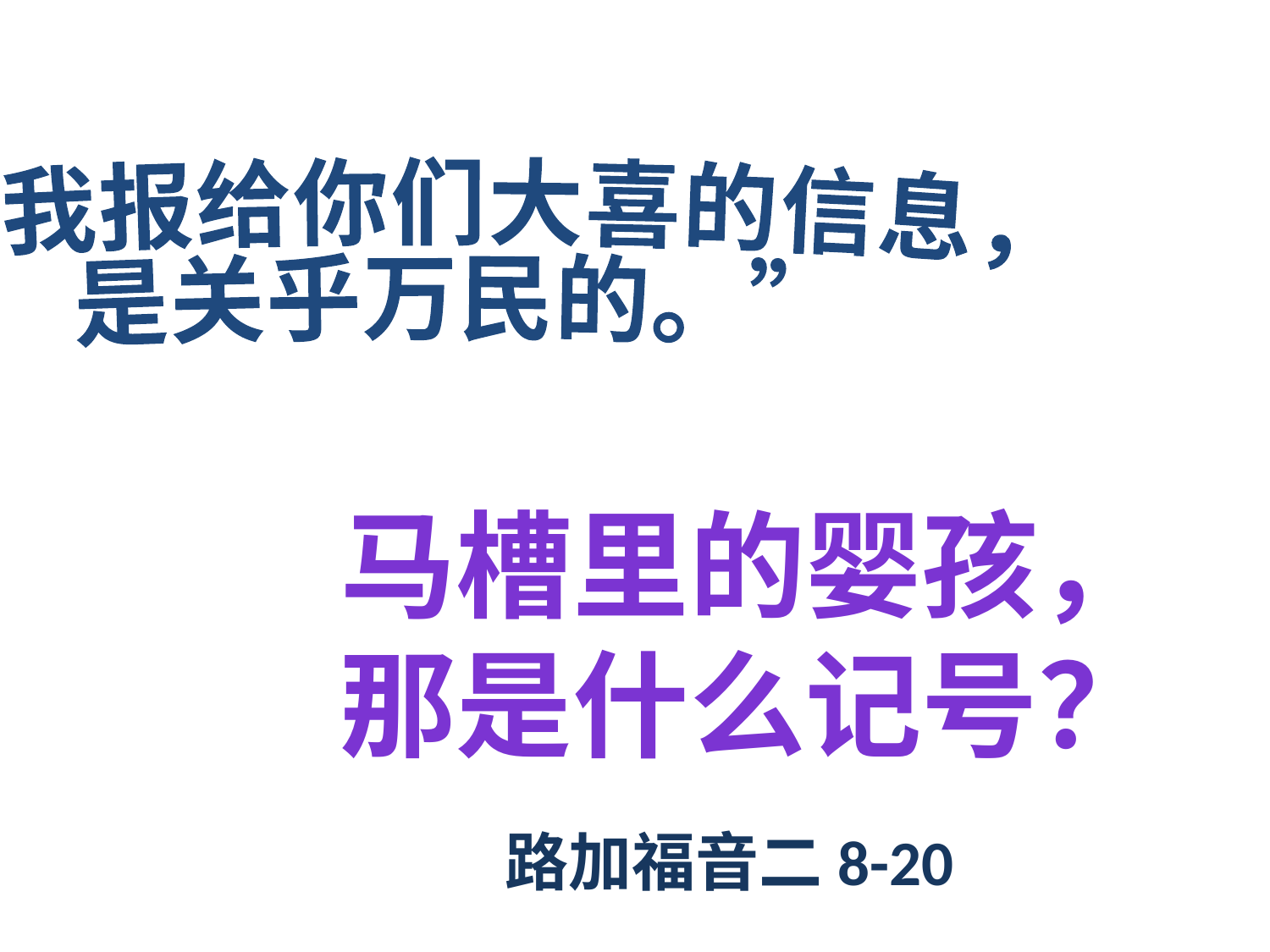

#
“我报给你们大喜的信息，
是关乎万民的。”
马槽里的婴孩，
那是什么记号？
路加福音二8-20